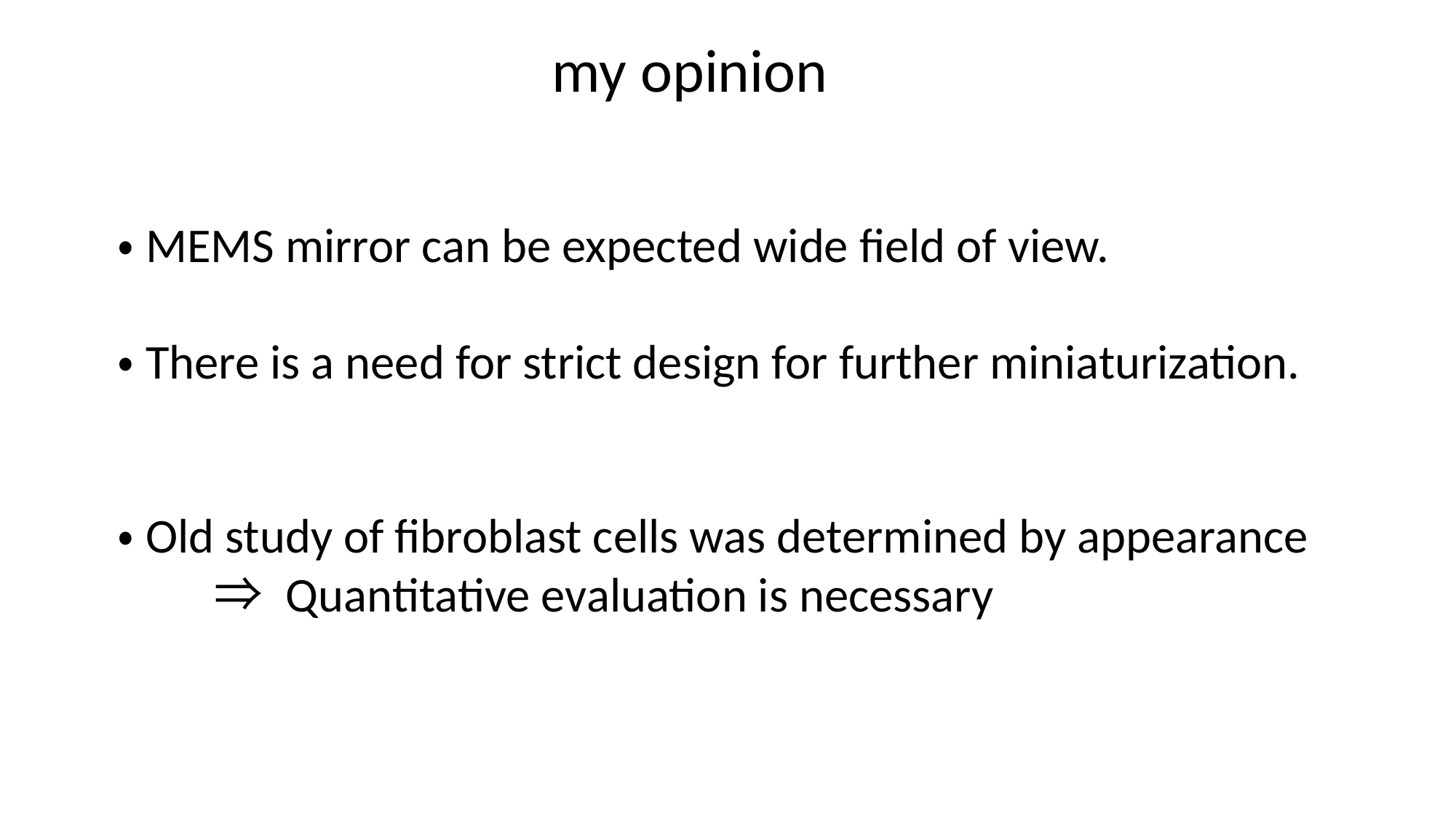

my opinion
・MEMS mirror can be expected wide field of view.

・There is a need for strict design for further miniaturization.

・Old study of fibroblast cells was determined by appearance
　　⇒ Quantitative evaluation is necessary